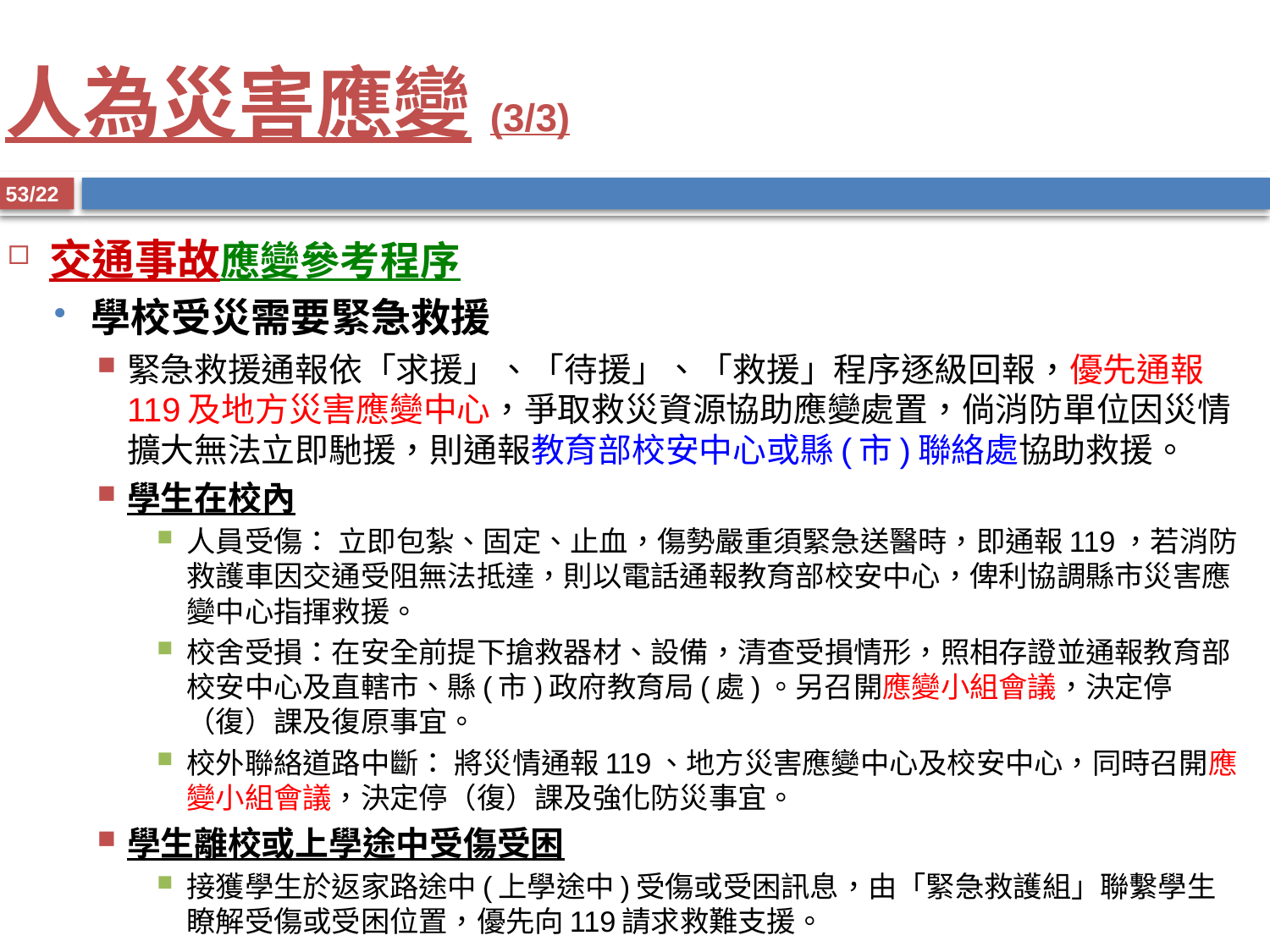

# 人為災害應變(3/3)
53/22
交通事故應變參考程序
學校受災需要緊急救援
緊急救援通報依「求援」、「待援」、「救援」程序逐級回報，優先通報119及地方災害應變中心，爭取救災資源協助應變處置，倘消防單位因災情擴大無法立即馳援，則通報教育部校安中心或縣(市)聯絡處協助救援。
學生在校內
人員受傷： 立即包紮、固定、止血，傷勢嚴重須緊急送醫時，即通報119，若消防救護車因交通受阻無法抵達，則以電話通報教育部校安中心，俾利協調縣市災害應變中心指揮救援。
校舍受損：在安全前提下搶救器材、設備，清查受損情形，照相存證並通報教育部校安中心及直轄市、縣(市)政府教育局(處)。另召開應變小組會議，決定停（復）課及復原事宜。
校外聯絡道路中斷： 將災情通報119、地方災害應變中心及校安中心，同時召開應變小組會議，決定停（復）課及強化防災事宜。
學生離校或上學途中受傷受困
接獲學生於返家路途中(上學途中)受傷或受困訊息，由「緊急救護組」聯繫學生瞭解受傷或受困位置，優先向119請求救難支援。